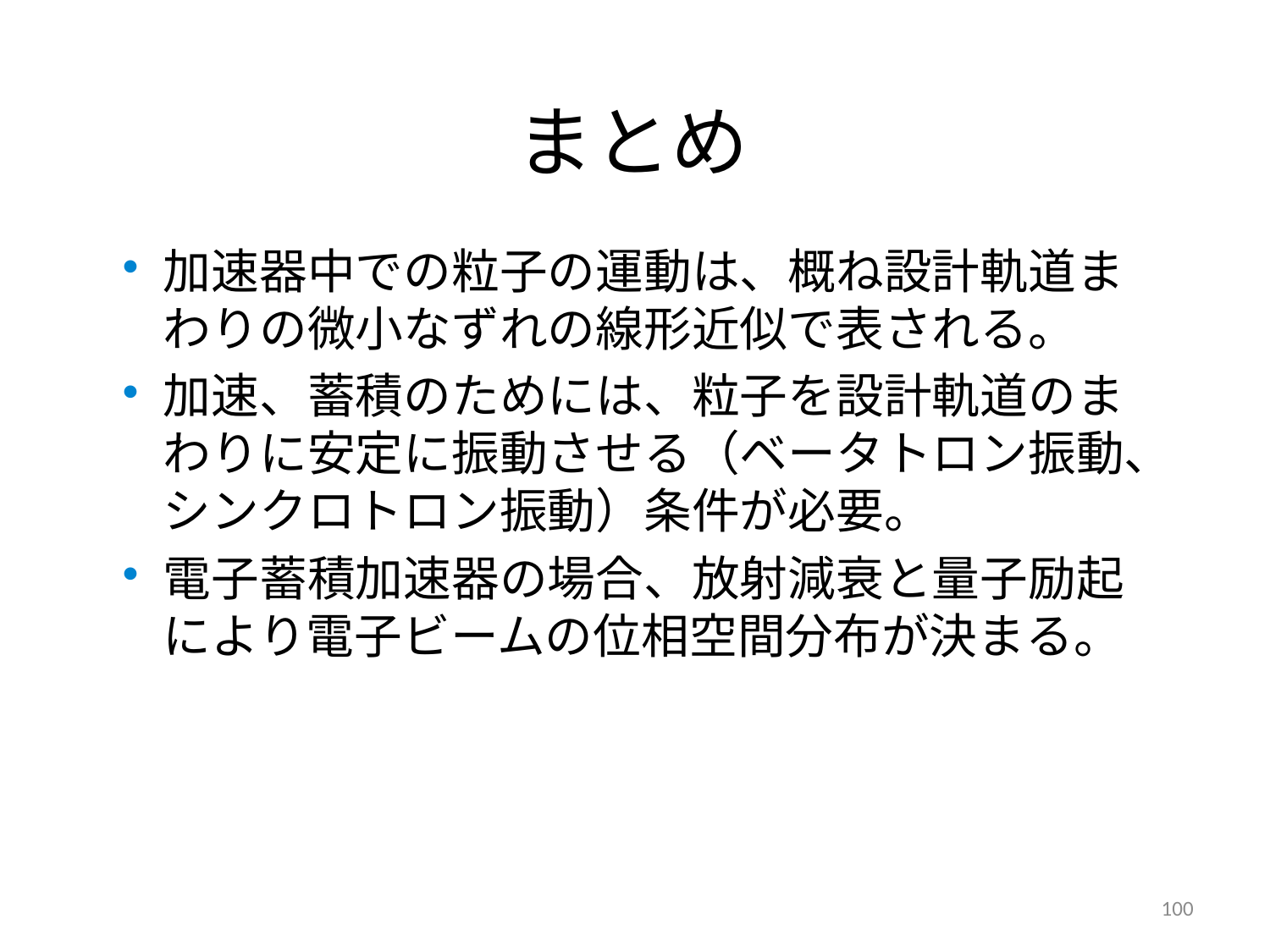

# まとめ
加速器中での粒子の運動は、概ね設計軌道まわりの微小なずれの線形近似で表される。
加速、蓄積のためには、粒子を設計軌道のまわりに安定に振動させる（ベータトロン振動、シンクロトロン振動）条件が必要。
電子蓄積加速器の場合、放射減衰と量子励起により電子ビームの位相空間分布が決まる。

100